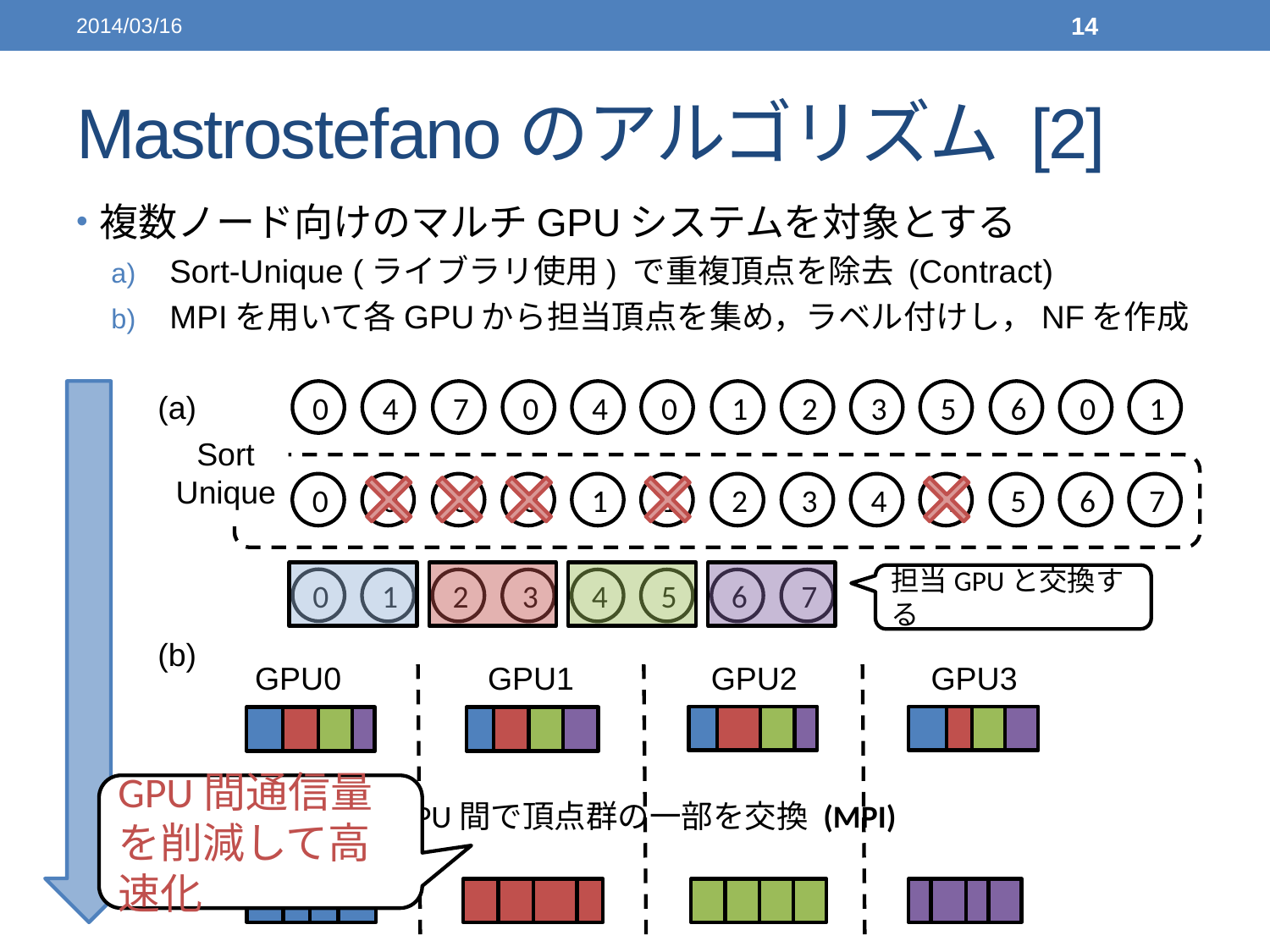

2014/03/16
14
# Mastrostefanoのアルゴリズム [2]
複数ノード向けのマルチGPUシステムを対象とする
Sort-Unique (ライブラリ使用) で重複頂点を除去 (Contract)
MPIを用いて各GPUから担当頂点を集め，ラベル付けし，NFを作成

(a)
0
4
7
0
4
0
1
2
3
5
6
0
1
Sort
Unique

0
0
0
0
1
1
2
3
4
4
5
6
7

担当GPUと交換する
0
1
2
3
4
5
6
7
(b)
GPU0
GPU1
GPU2
GPU3

GPU間通信量を削減して高速化
GPU間で頂点群の一部を交換 (MPI)